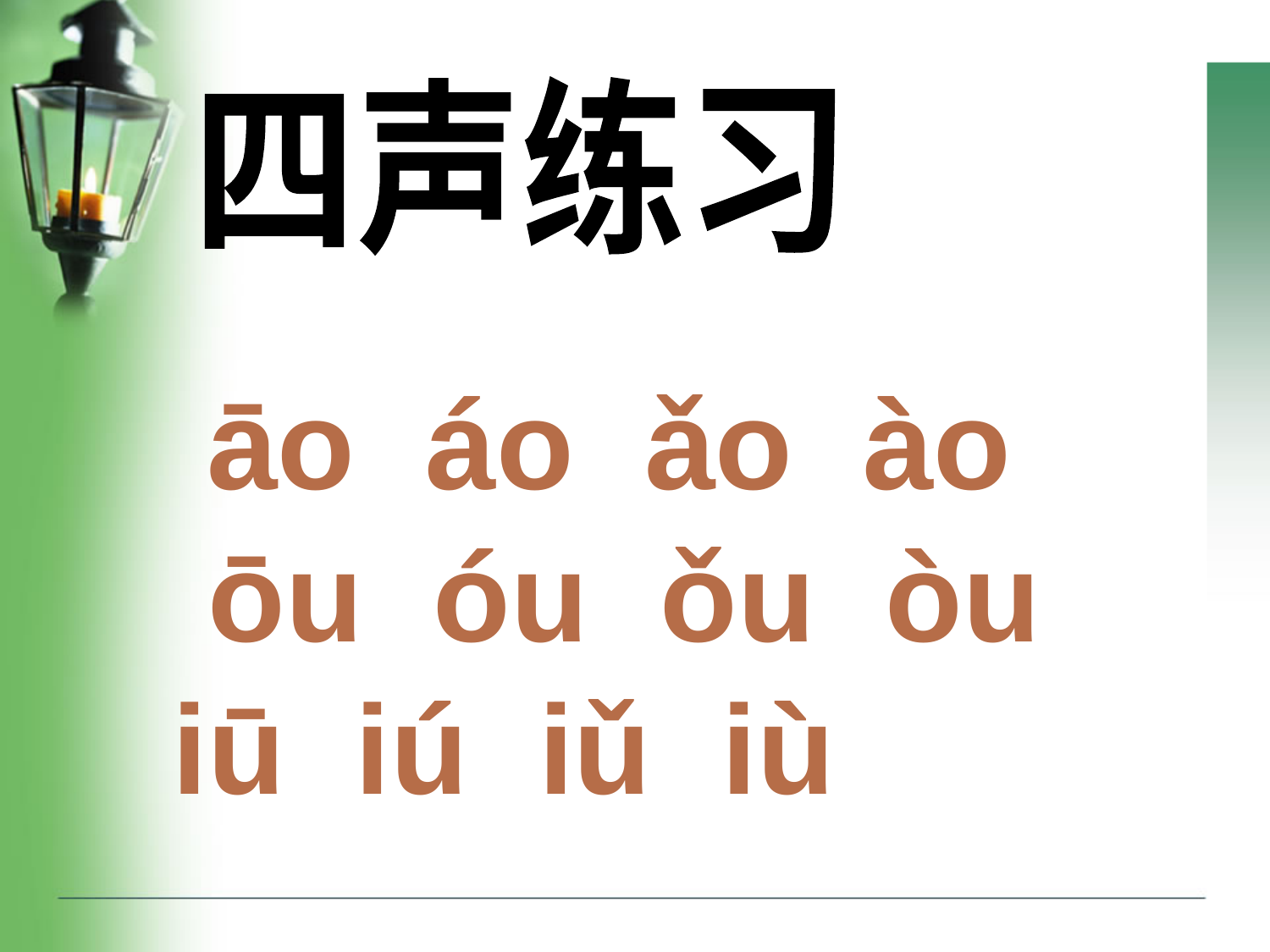

四声练习
          āo  áo  ǎo  ào
  ōu  óu  ǒu  òu
 iū  iú  iǔ  iù